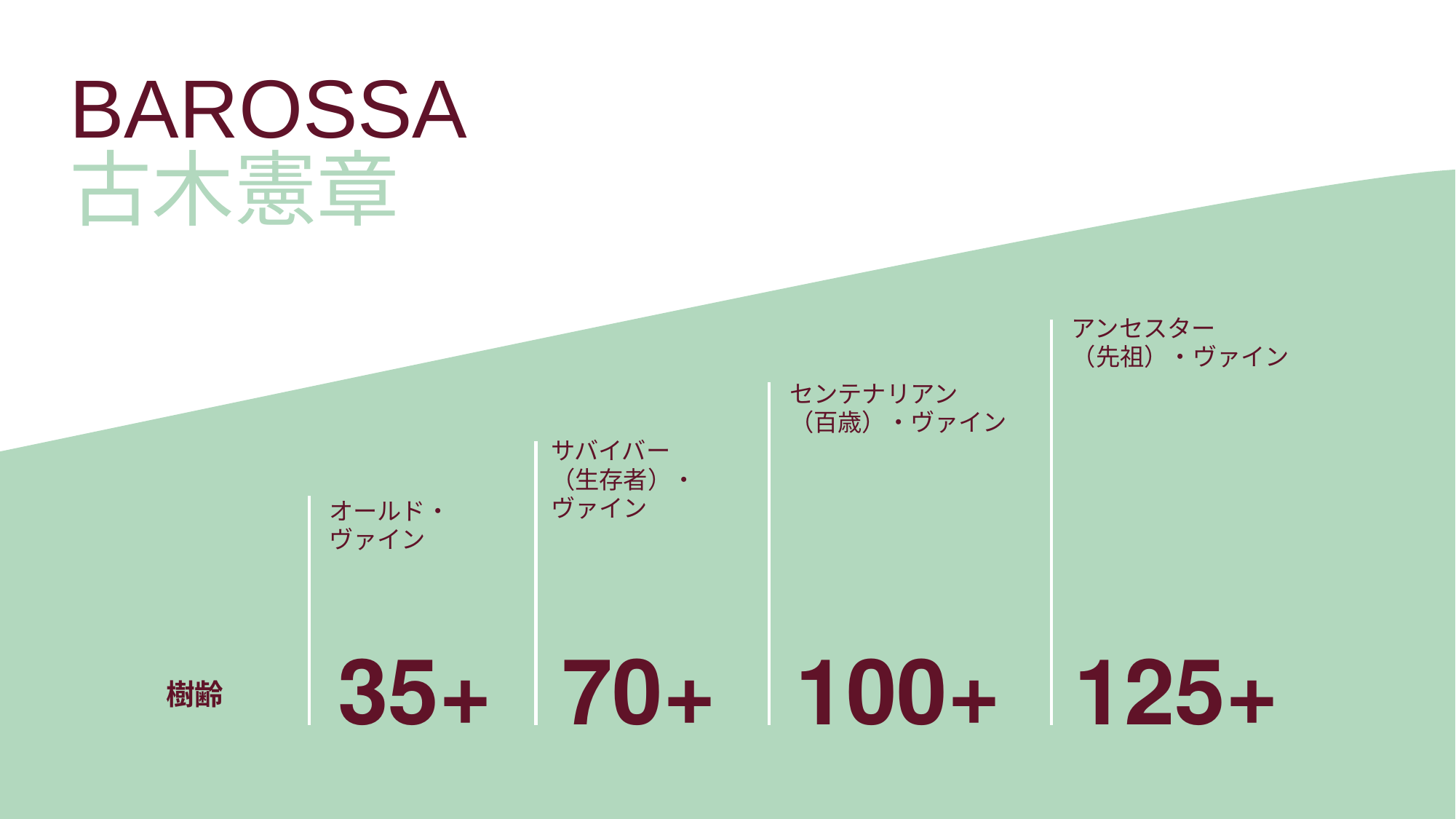

BAROSSA
古木憲章

アンセスター
（先祖）・ヴァイン
センテナリアン
（百歳）・ヴァイン
サバイバー
（生存者）・ヴァイン
オールド・ヴァイン
35+
70+
100+
125+
樹齢